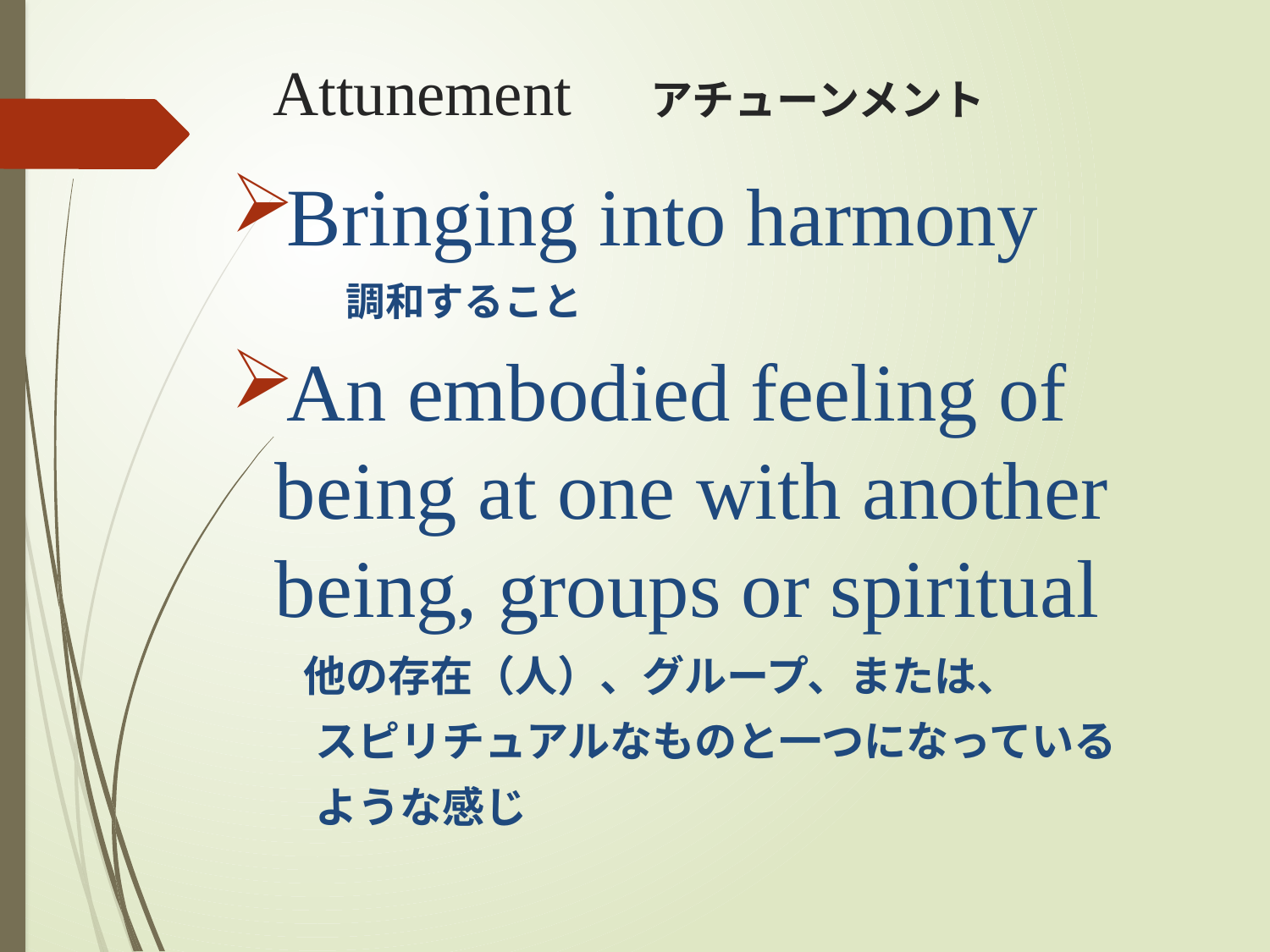

# Attunement　アチューンメント
Bringing into harmony
　　　　調和すること
An embodied feeling of being at one with another being, groups or spiritual
　　他の存在（人）、グループ、または、
　　スピリチュアルなものと一つになっている
　　ような感じ